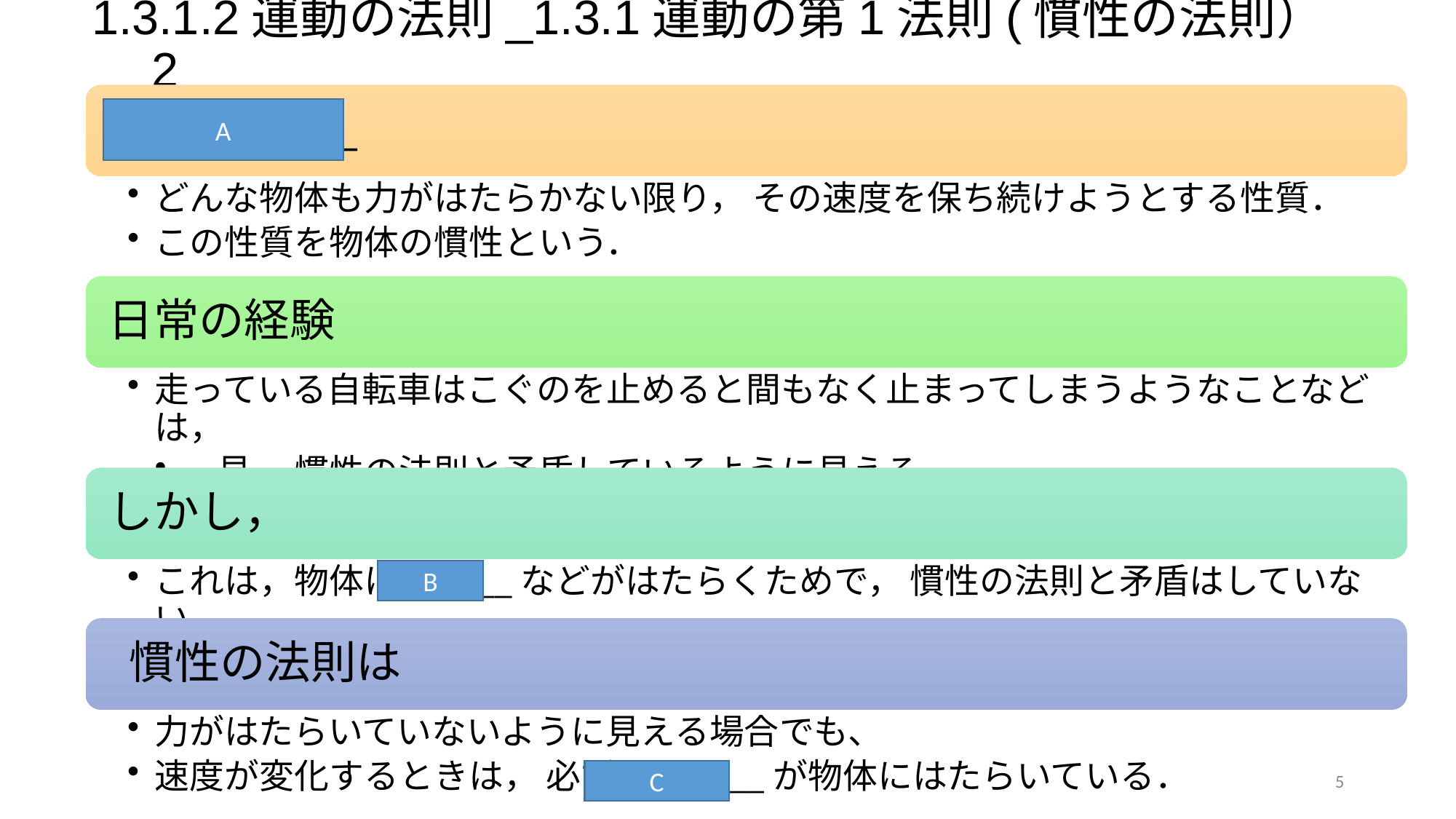

# 1.3.1.2運動の法則_1.3.1運動の第1法則(慣性の法則）＿2
___________
どんな物体も力がはたらかない限り， その速度を保ち続けようとする性質．
この性質を物体の慣性という．
日常の経験
走っている自転車はこぐのを止めると間もなく止まってしまうようなことなどは，
一見， 慣性の法則と矛盾しているように見える．
しかし，
これは，物体に______などがはたらくためで， 慣性の法則と矛盾はしていない．
 慣性の法則は
力がはたらいていないように見える場合でも、
速度が変化するときは， 必ず________が物体にはたらいている．
A
B
5
C